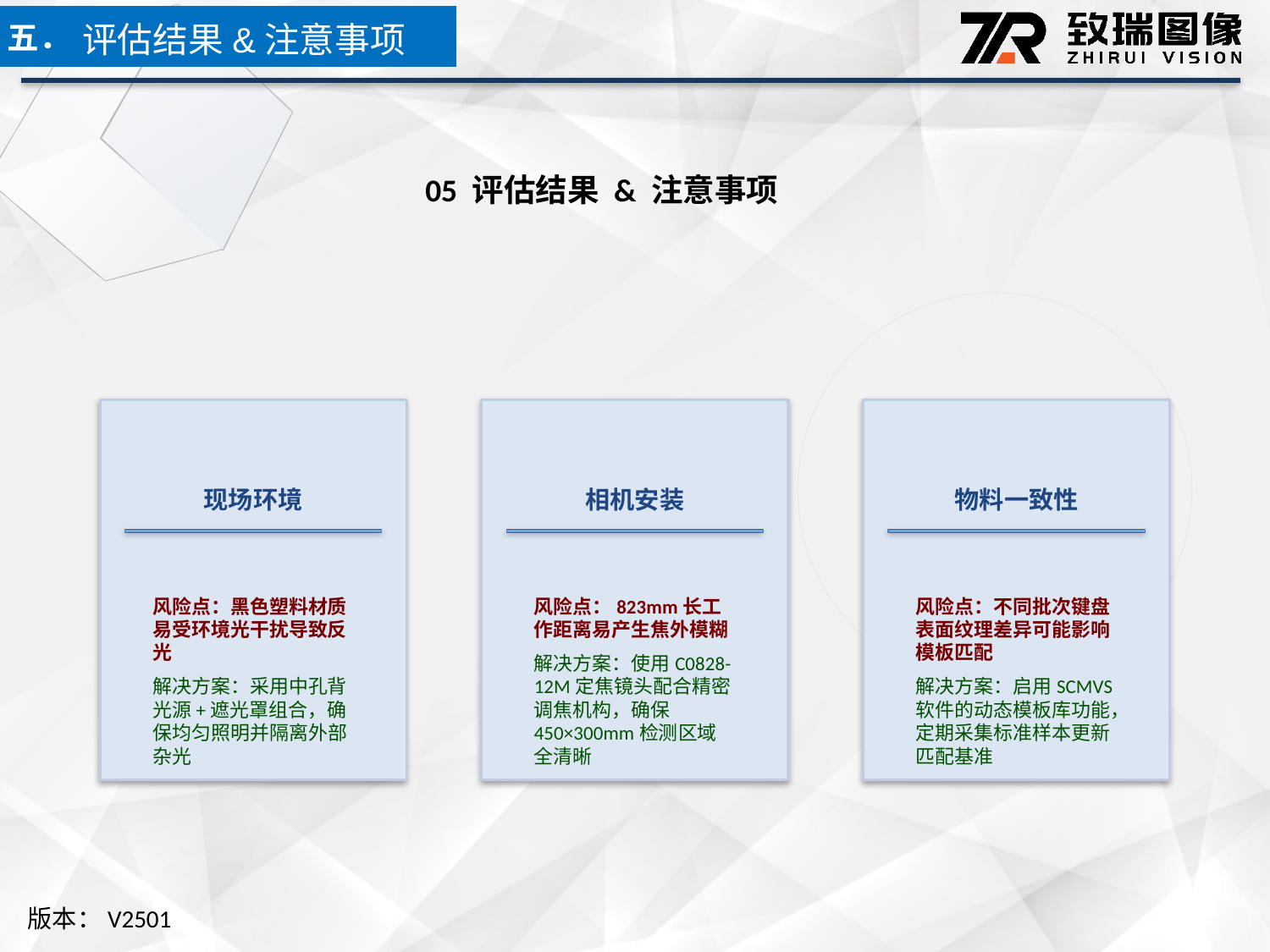

五．
评估结果&注意事项

05 评估结果 & 注意事项

现场环境

相机安装

物料一致性

风险点：黑色塑料材质易受环境光干扰导致反光
解决方案：采用中孔背光源+遮光罩组合，确保均匀照明并隔离外部杂光

风险点：823mm长工作距离易产生焦外模糊
解决方案：使用C0828-12M定焦镜头配合精密调焦机构，确保450×300mm检测区域全清晰

风险点：不同批次键盘表面纹理差异可能影响模板匹配
解决方案：启用SCMVS软件的动态模板库功能，定期采集标准样本更新匹配基准